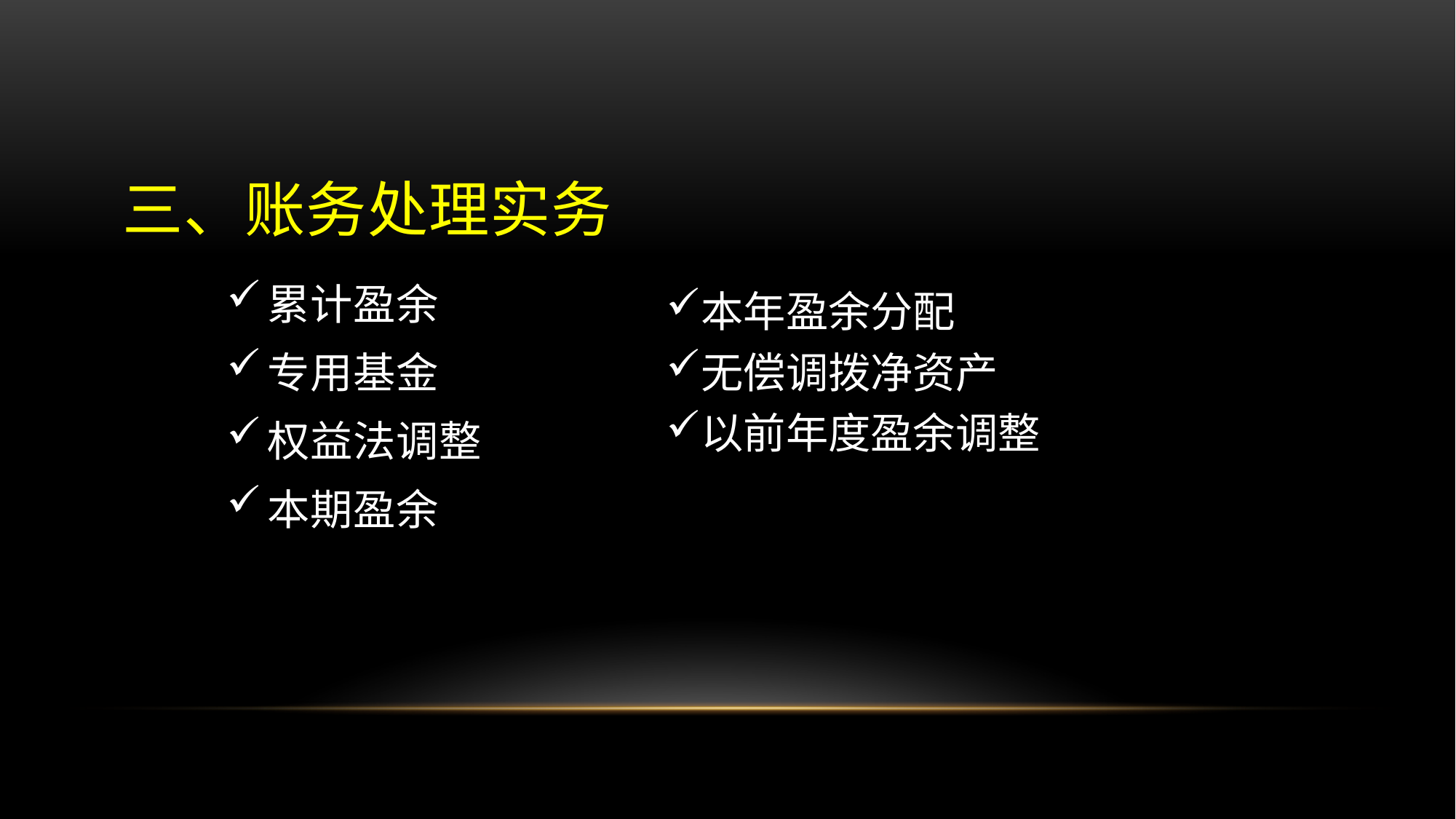

# 三、账务处理实务
累计盈余
专用基金
权益法调整
本期盈余
本年盈余分配
无偿调拨净资产
以前年度盈余调整

82